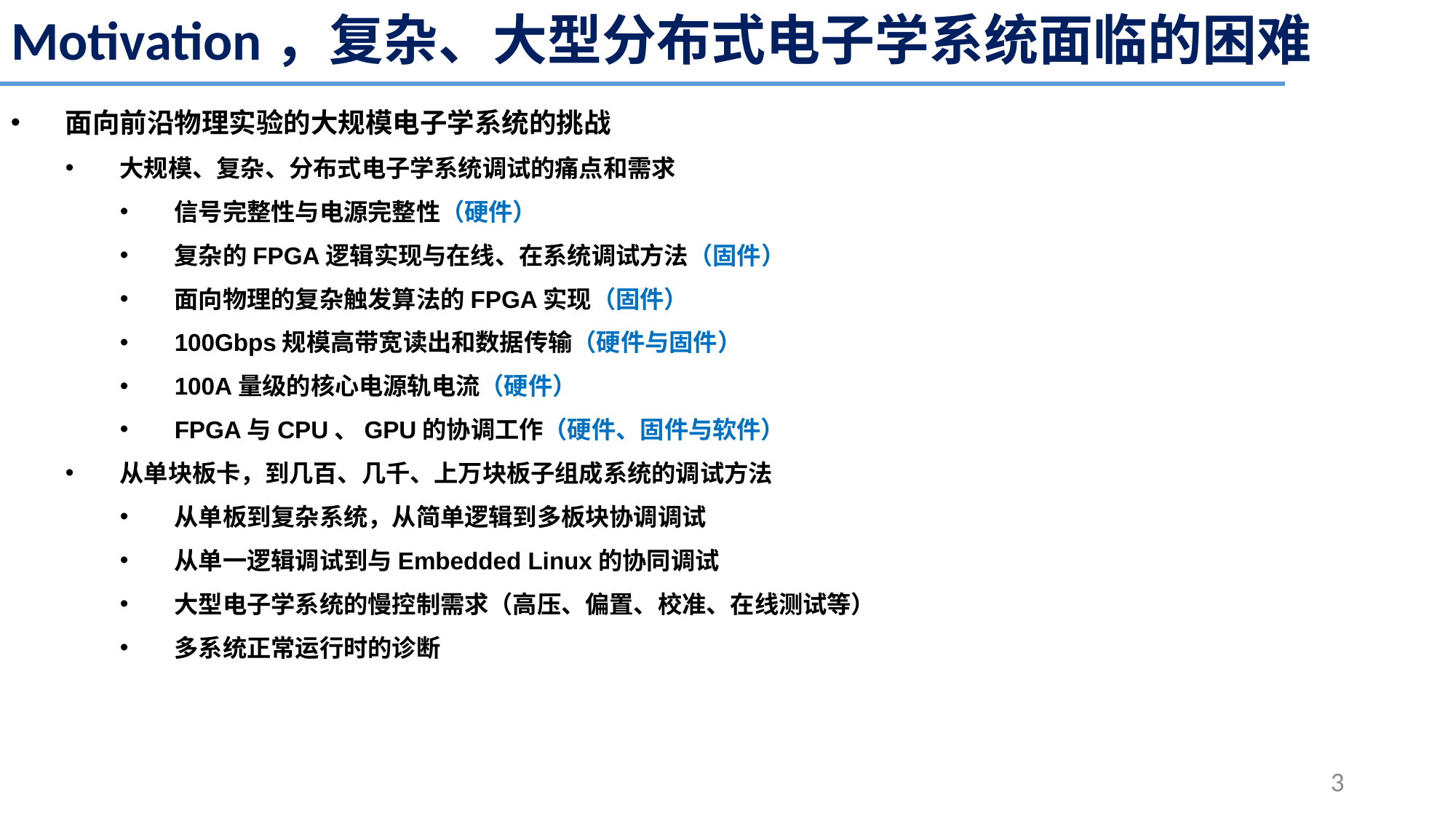

# Motivation，复杂、大型分布式电子学系统面临的困难
面向前沿物理实验的大规模电子学系统的挑战
大规模、复杂、分布式电子学系统调试的痛点和需求
信号完整性与电源完整性（硬件）
复杂的FPGA逻辑实现与在线、在系统调试方法（固件）
面向物理的复杂触发算法的FPGA实现（固件）
100Gbps规模高带宽读出和数据传输（硬件与固件）
100A量级的核心电源轨电流（硬件）
FPGA与CPU、GPU的协调工作（硬件、固件与软件）
从单块板卡，到几百、几千、上万块板子组成系统的调试方法
从单板到复杂系统，从简单逻辑到多板块协调调试
从单一逻辑调试到与Embedded Linux的协同调试
大型电子学系统的慢控制需求（高压、偏置、校准、在线测试等）
多系统正常运行时的诊断
3